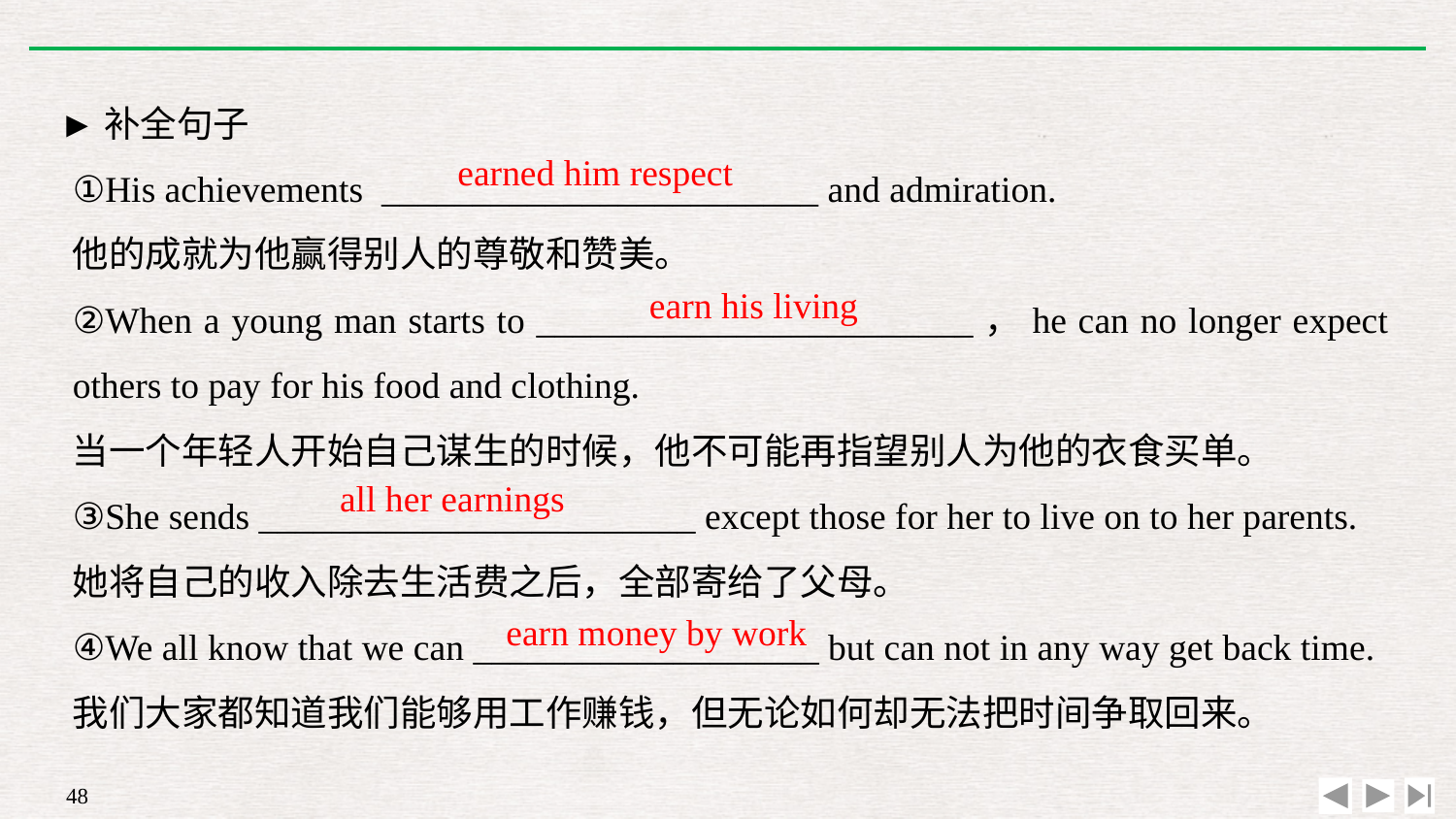

►补全句子
①His achievements  ________________________ and admiration.
他的成就为他赢得别人的尊敬和赞美。
②When a young man starts to ________________________，he can no longer expect others to pay for his food and clothing.
当一个年轻人开始自己谋生的时候，他不可能再指望别人为他的衣食买单。
③She sends ________________________ except those for her to live on to her parents.
她将自己的收入除去生活费之后，全部寄给了父母。
④We all know that we can ___________________ but can not in any way get back time.
我们大家都知道我们能够用工作赚钱，但无论如何却无法把时间争取回来。
earned him respect
earn his living
all her earnings
earn money by work